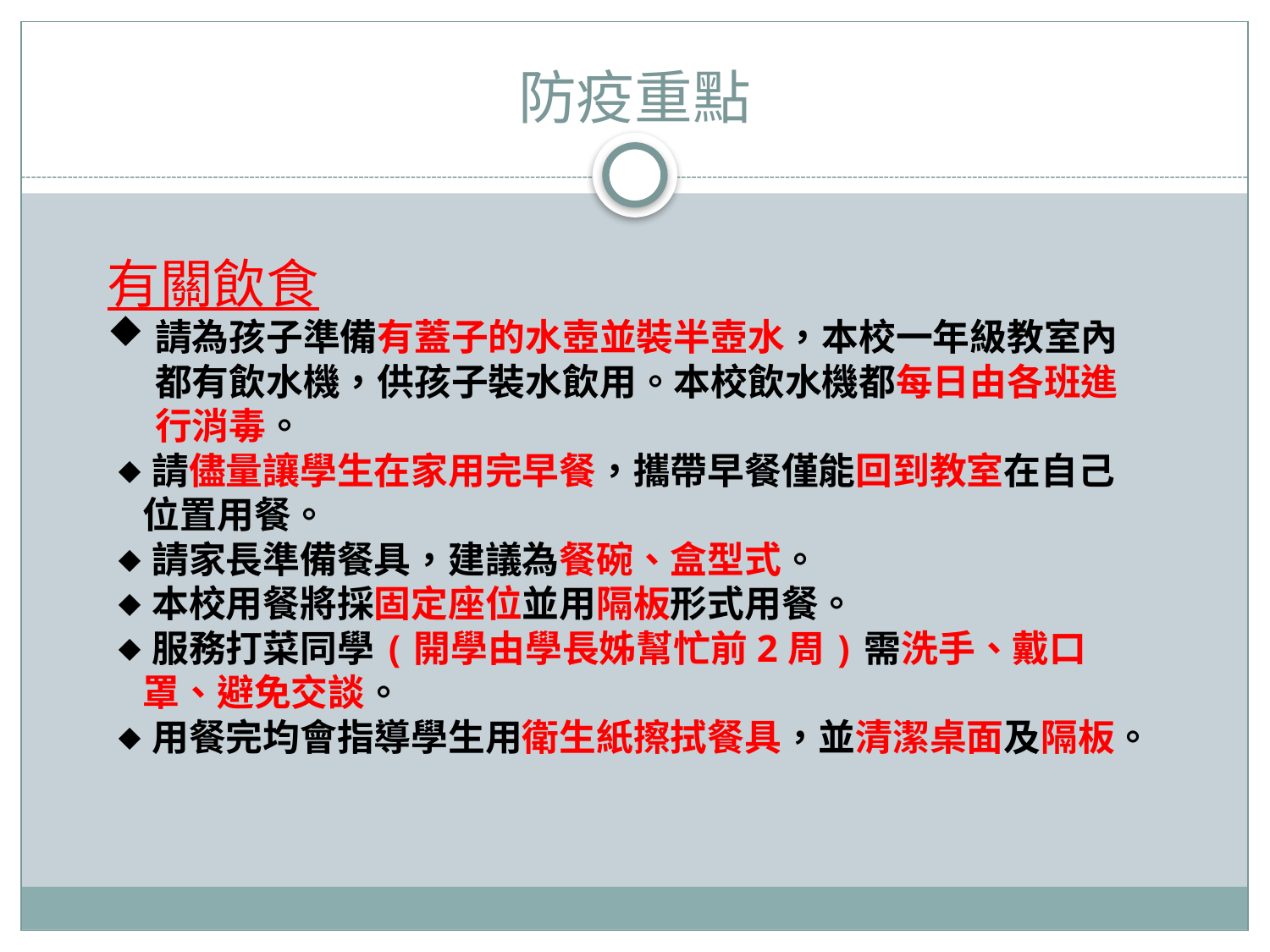

# 防疫重點
有關飲食
請為孩子準備有蓋子的水壺並裝半壺水，本校一年級教室內都有飲水機，供孩子裝水飲用。本校飲水機都每日由各班進行消毒。
請儘量讓學生在家用完早餐，攜帶早餐僅能回到教室在自己位置用餐。
請家長準備餐具，建議為餐碗、盒型式。
本校用餐將採固定座位並用隔板形式用餐。
服務打菜同學(開學由學長姊幫忙前2周)需洗手、戴口罩、避免交談。
用餐完均會指導學生用衛生紙擦拭餐具，並清潔桌面及隔板。